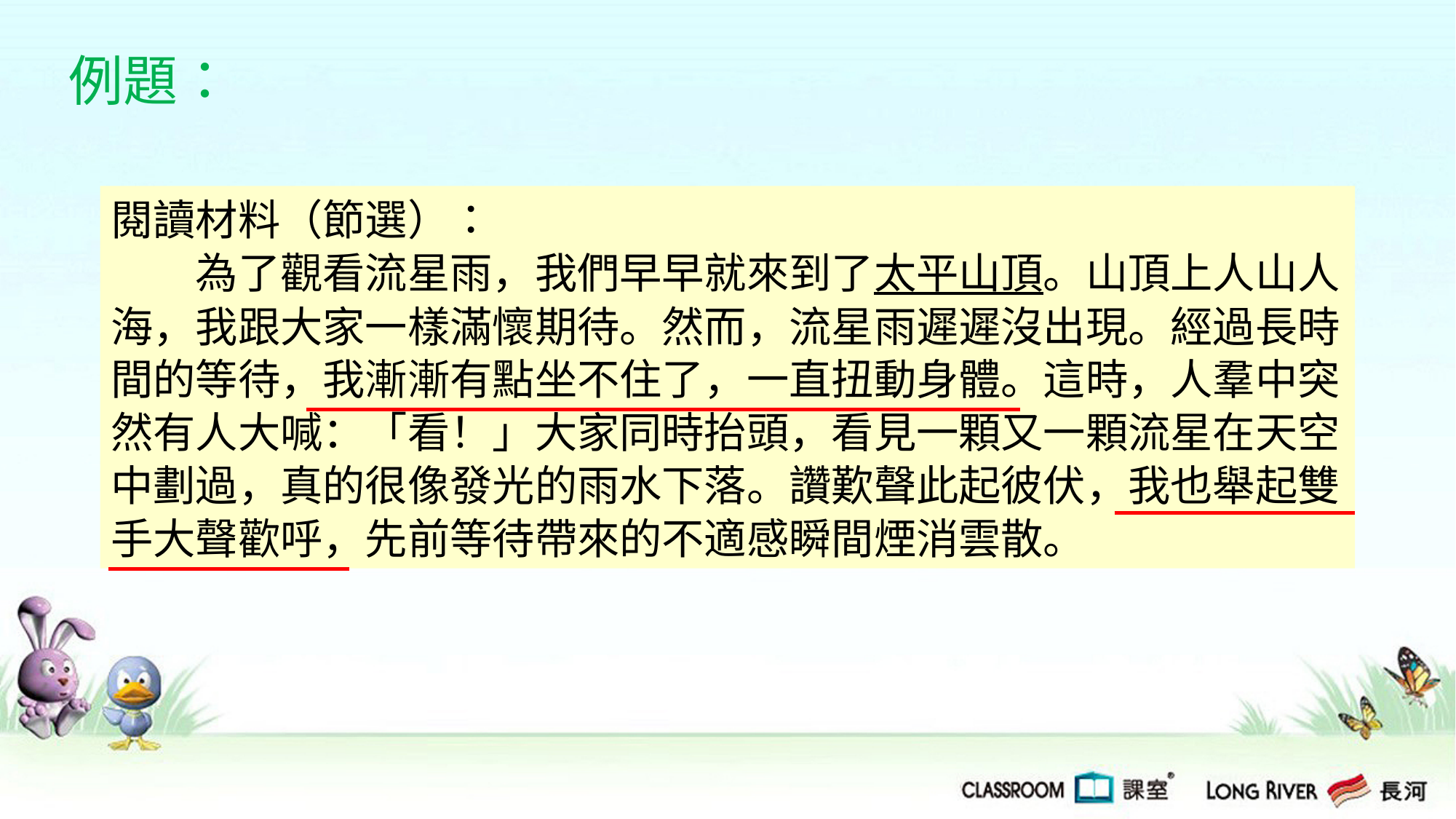

例題：
閱讀材料（節選）：
　　為了觀看流星雨，我們早早就來到了太平山頂。山頂上人山人海，我跟大家一樣滿懷期待。然而，流星雨遲遲沒出現。經過長時間的等待，我漸漸有點坐不住了，一直扭動身體。這時，人羣中突然有人大喊：「看！」大家同時抬頭，看見一顆又一顆流星在天空中劃過，真的很像發光的雨水下落。讚歎聲此起彼伏，我也舉起雙手大聲歡呼，先前等待帶來的不適感瞬間煙消雲散。